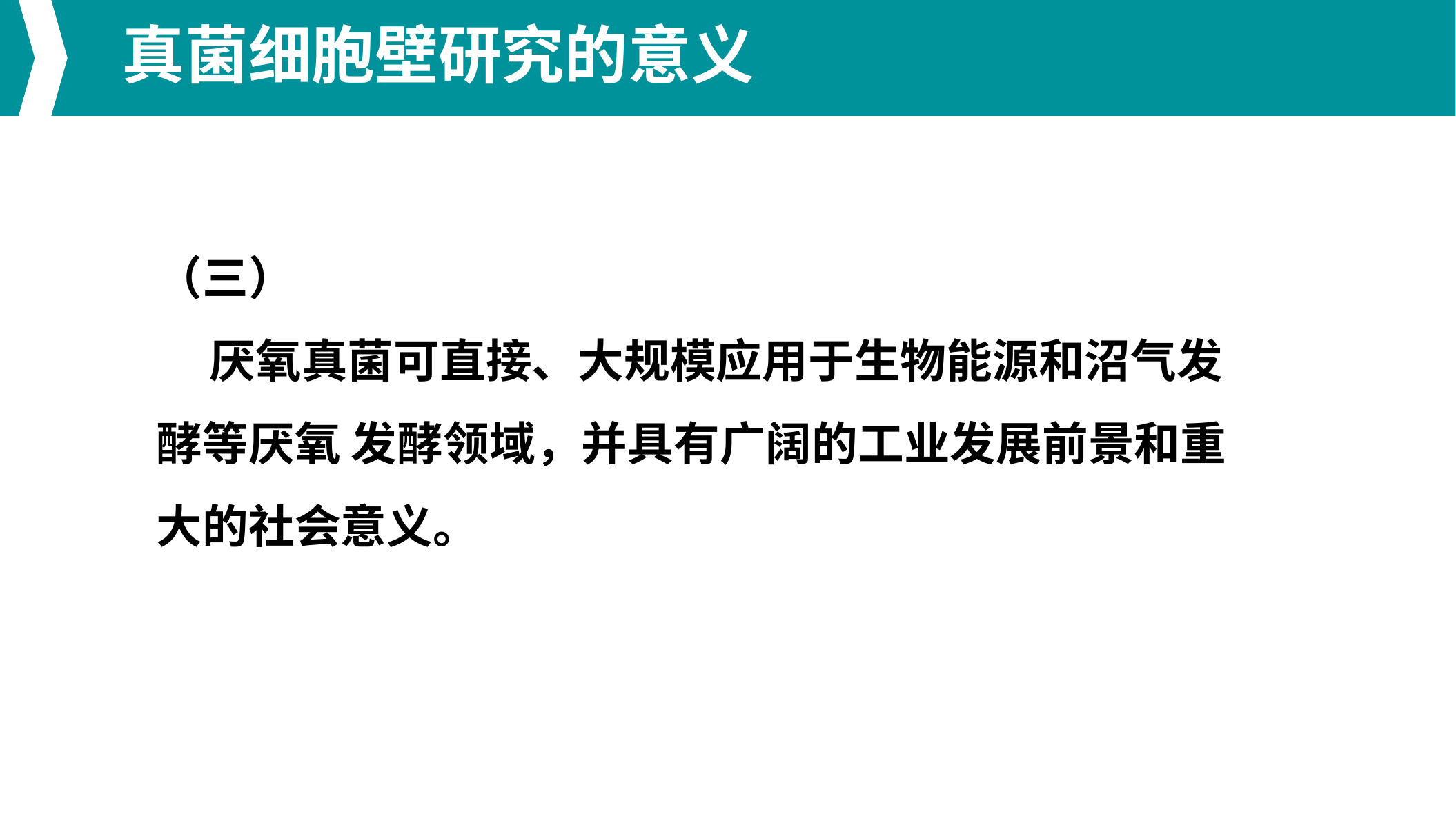

真菌细胞壁研究的意义
（三）
    厌氧真菌可直接、大规模应用于生物能源和沼气发酵等厌氧 发酵领域，并具有广阔的工业发展前景和重大的社会意义。
点击请替换文字内容
点击请替换文字内容
请替换文字内容，添加相关标题，修改文字内容，也可以直接复制你的内容到此。请替换文字内容，添加相关标题，修改文字内容，也可以直接复制你的内容到此。请替换文字内容，添加相关标题，修改文字内容，也可以直接复制你的内容到此。
请替换文字内容，添加相关标题，修改文字内容，也可以直接复制你的内容到此。请替换文字内容，添加相关标题，修改文字内容，也可以直接复制你的内容到此。请替换文字内容，添加相关标题，修改文字内容，也可以直接复制你的内容到此。